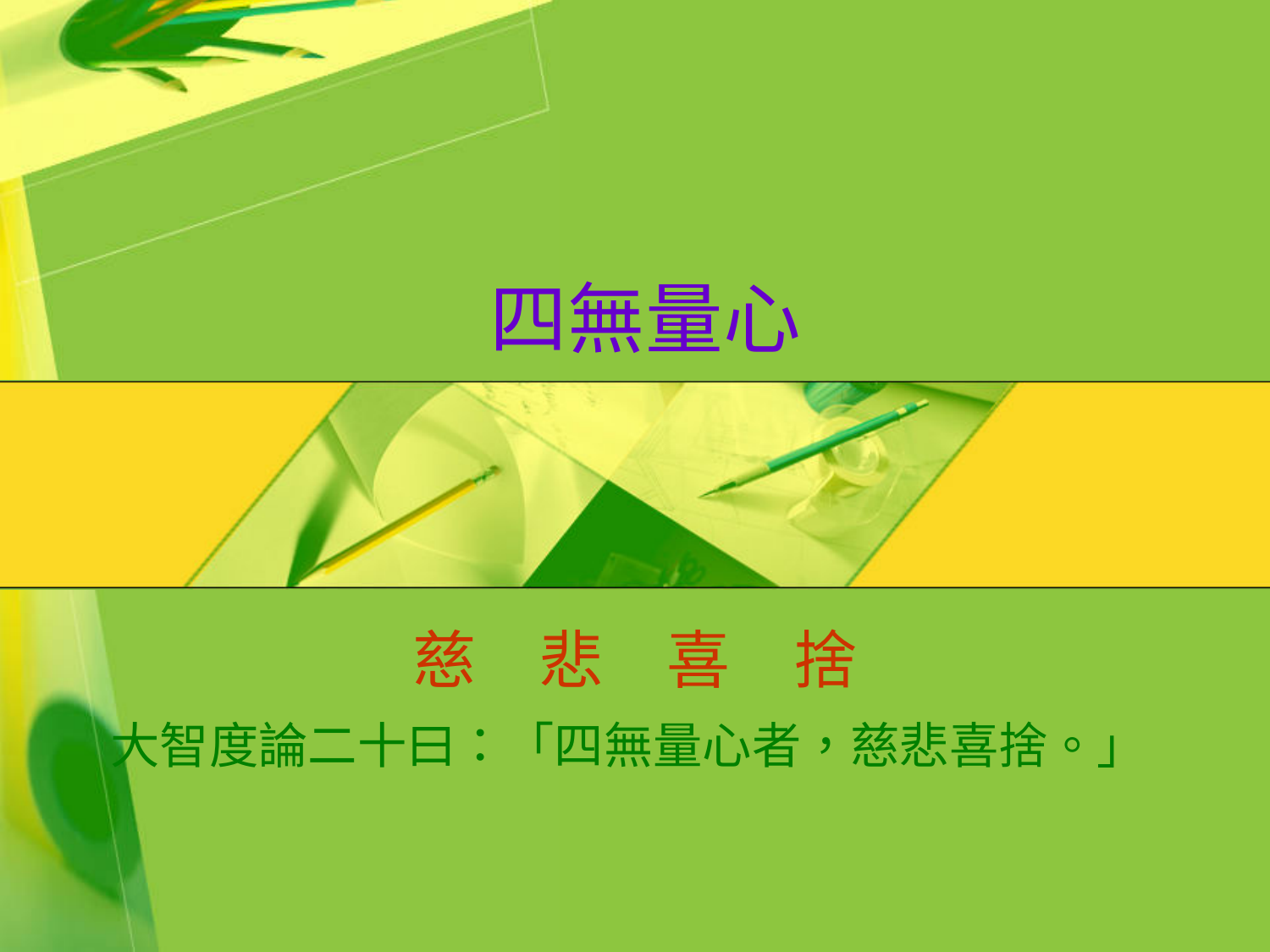

# 四無量心
慈	悲	喜	捨
大智度論二十曰：「四無量心者，慈悲喜捨。」